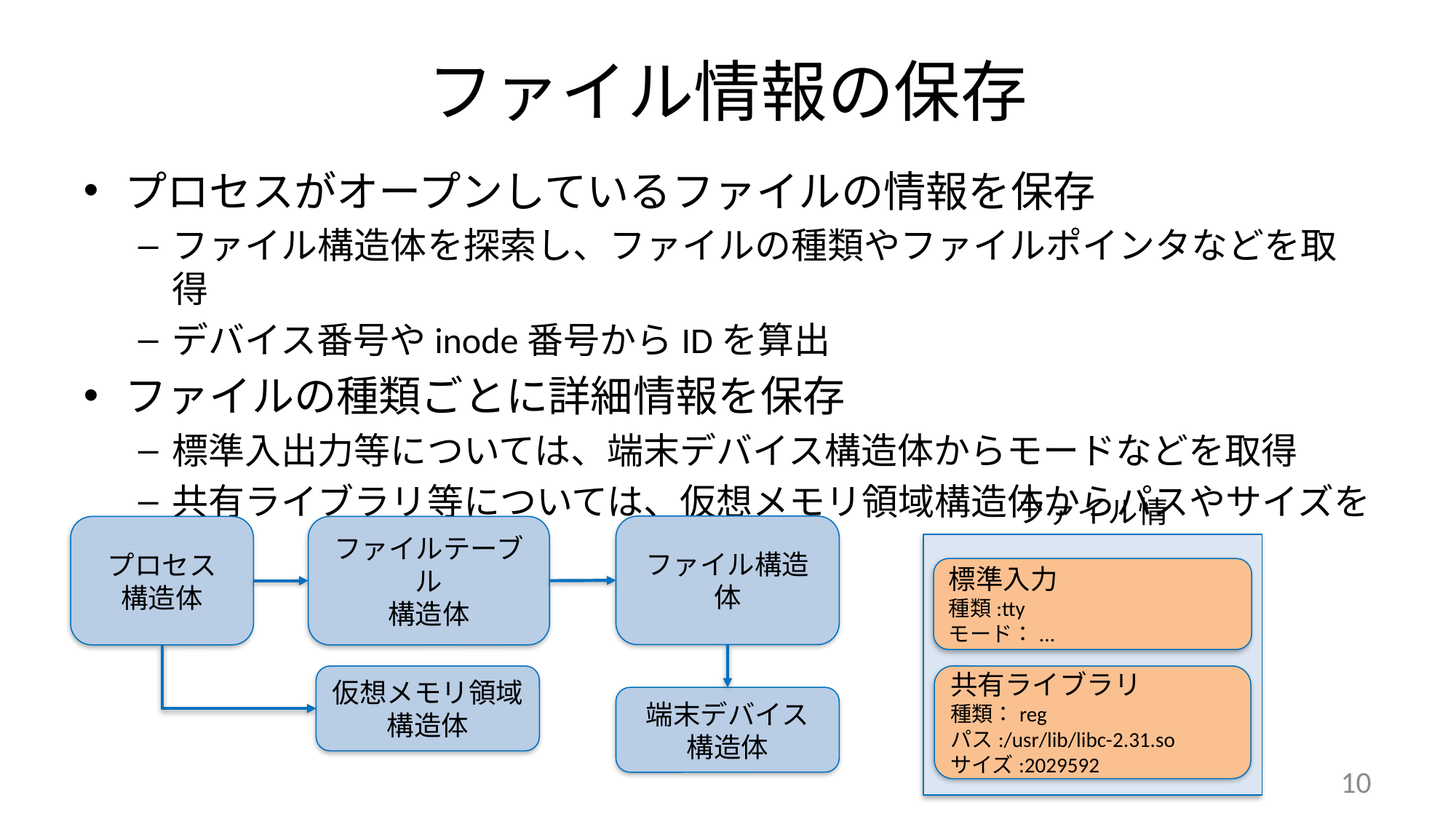

# ファイル情報の保存
プロセスがオープンしているファイルの情報を保存
ファイル構造体を探索し、ファイルの種類やファイルポインタなどを取得
デバイス番号やinode番号からIDを算出
ファイルの種類ごとに詳細情報を保存
標準入出力等については、端末デバイス構造体からモードなどを取得
共有ライブラリ等については、仮想メモリ領域構造体からパスやサイズを取得
ファイル情報
ファイル構造体
ファイルテーブル
構造体
プロセス
構造体

標準入力
種類:tty
モード：...
仮想メモリ領域構造体
共有ライブラリ
種類：reg
パス:/usr/lib/libc-2.31.so
サイズ:2029592
端末デバイス
構造体
10